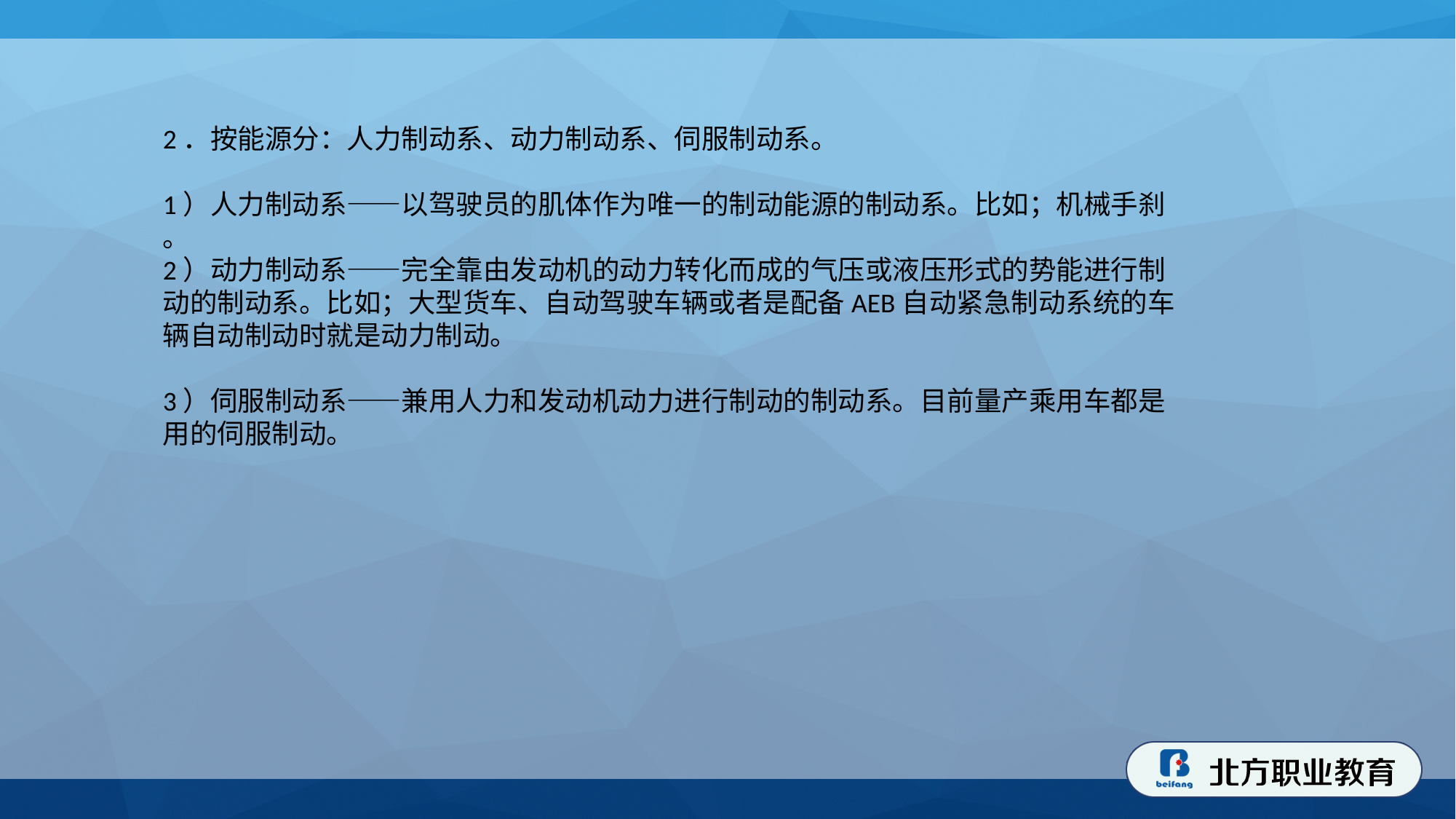

2．按能源分：人力制动系、动力制动系、伺服制动系。

1）人力制动系——以驾驶员的肌体作为唯一的制动能源的制动系。比如；机械手刹
。
2）动力制动系——完全靠由发动机的动力转化而成的气压或液压形式的势能进行制动的制动系。比如；大型货车、自动驾驶车辆或者是配备AEB自动紧急制动系统的车辆自动制动时就是动力制动。

3）伺服制动系——兼用人力和发动机动力进行制动的制动系。目前量产乘用车都是用的伺服制动。